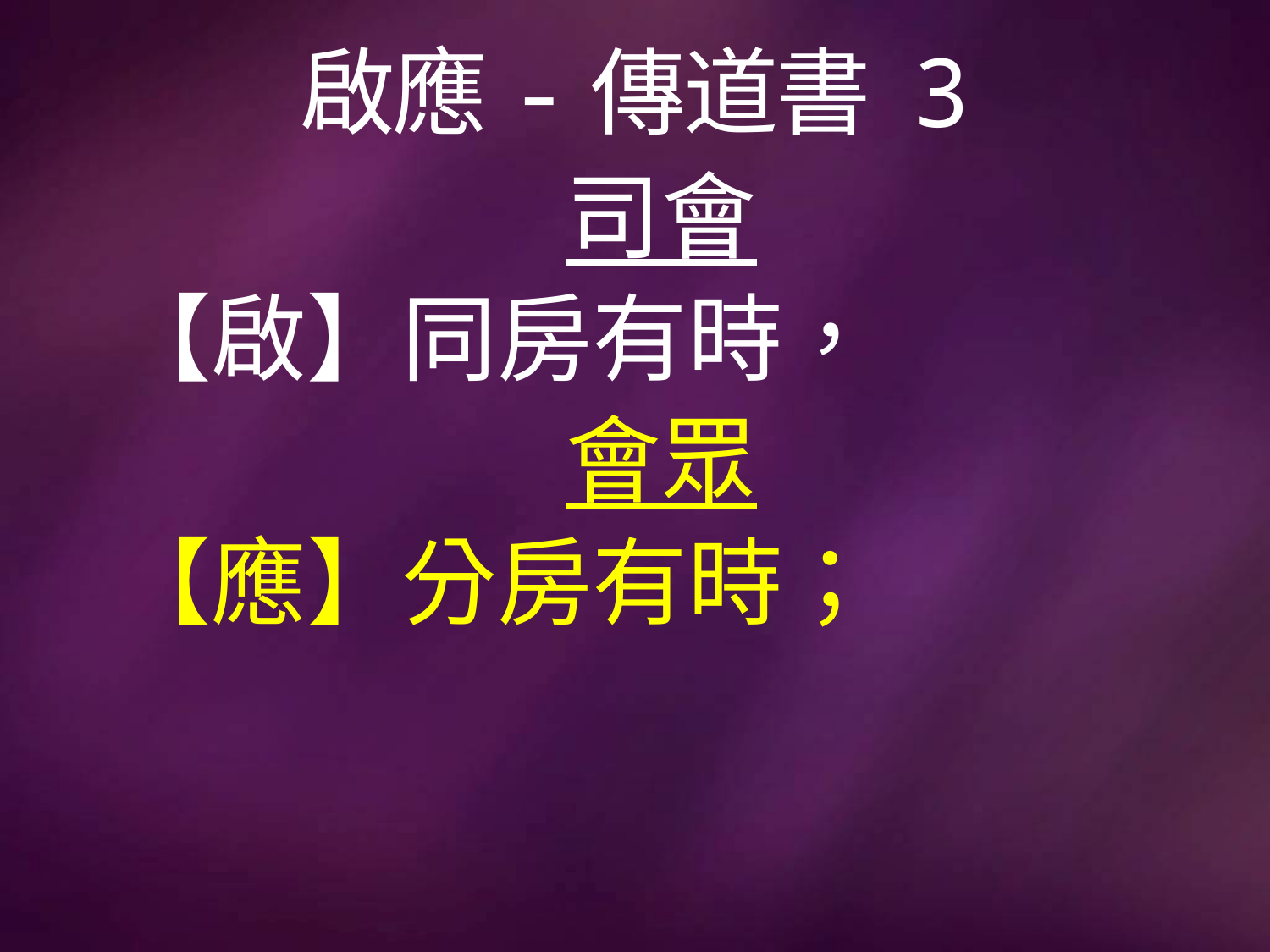

# 啟應-傳道書 3
司會
【啟】同房有時，
會眾
【應】分房有時；